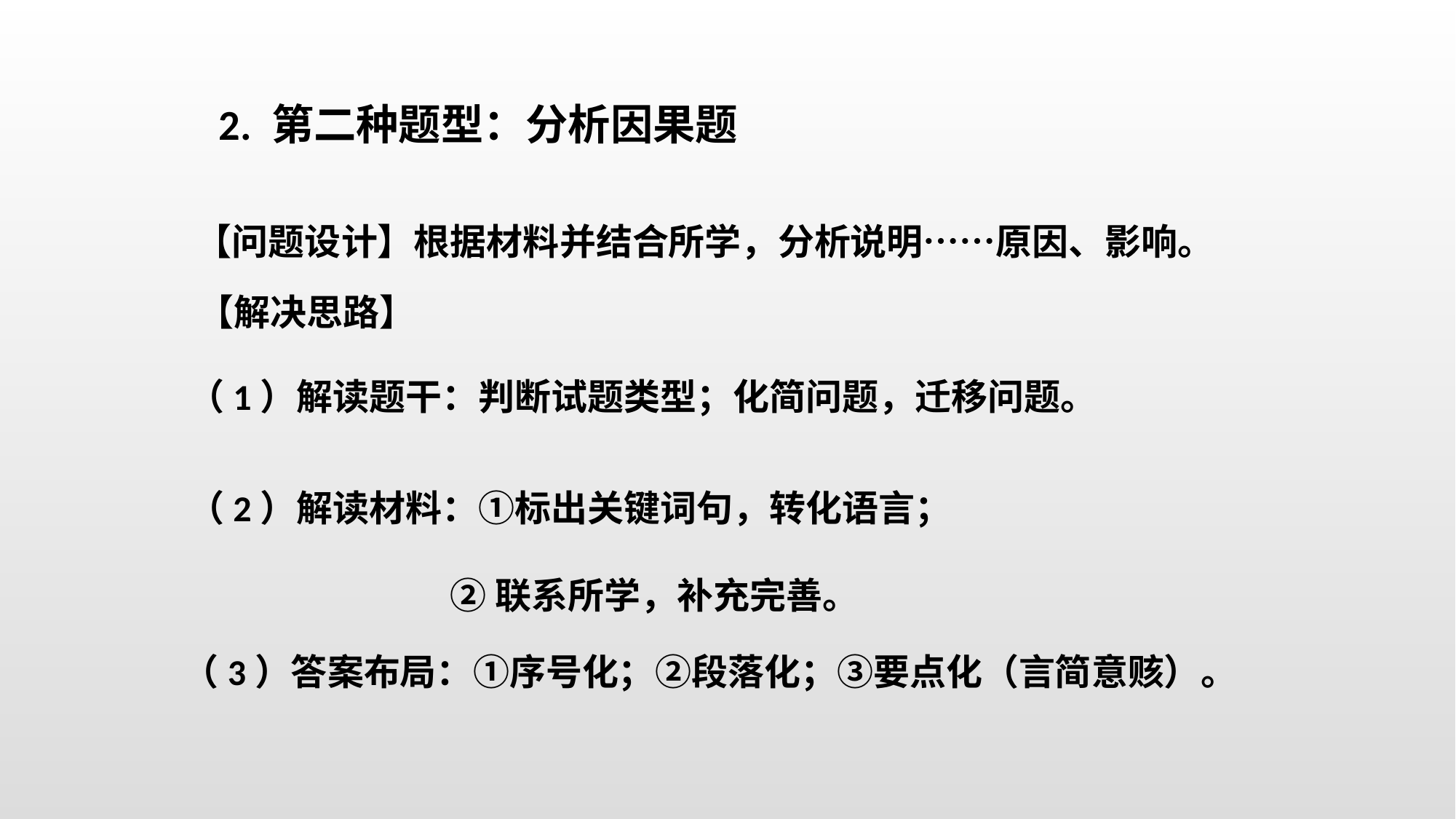

2. 第二种题型：分析因果题
【问题设计】根据材料并结合所学，分析说明……原因、影响。
【解决思路】
（1）解读题干：判断试题类型；化简问题，迁移问题。
（2）解读材料：①标出关键词句，转化语言；

                                ②联系所学，补充完善。
（3）答案布局：①序号化；②段落化；③要点化（言简意赅）。